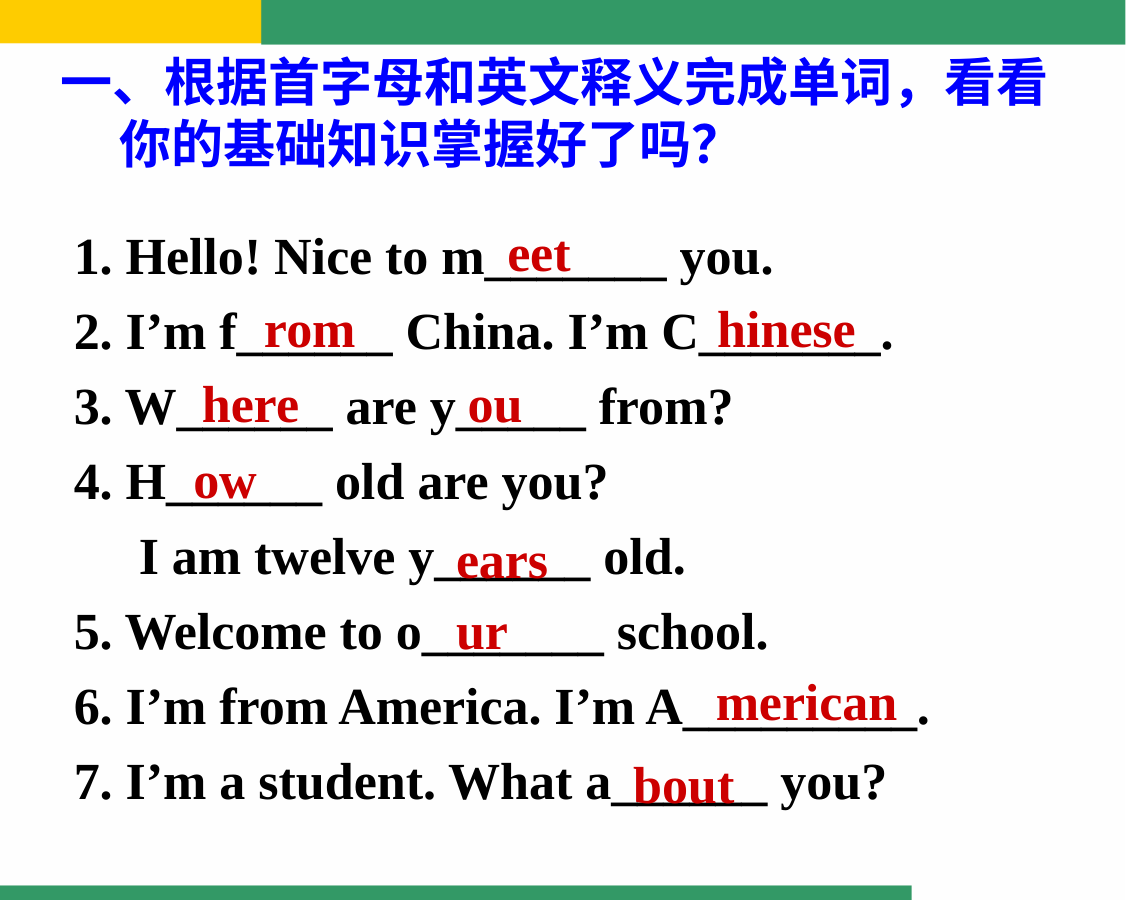

一、根据首字母和英文释义完成单词，看看
    你的基础知识掌握好了吗？
1. Hello! Nice to m_______ you.
2. I’m f______ China. I’m C_______.
3. W______ are y_____ from?
4. H______ old are you?
     I am twelve y______ old.
5. Welcome to o_______ school.
6. I’m from America. I’m A_________.
7. I’m a student. What a______ you?
 eet
rom
 hinese
here
ou
ow
ears
ur
merican
bout